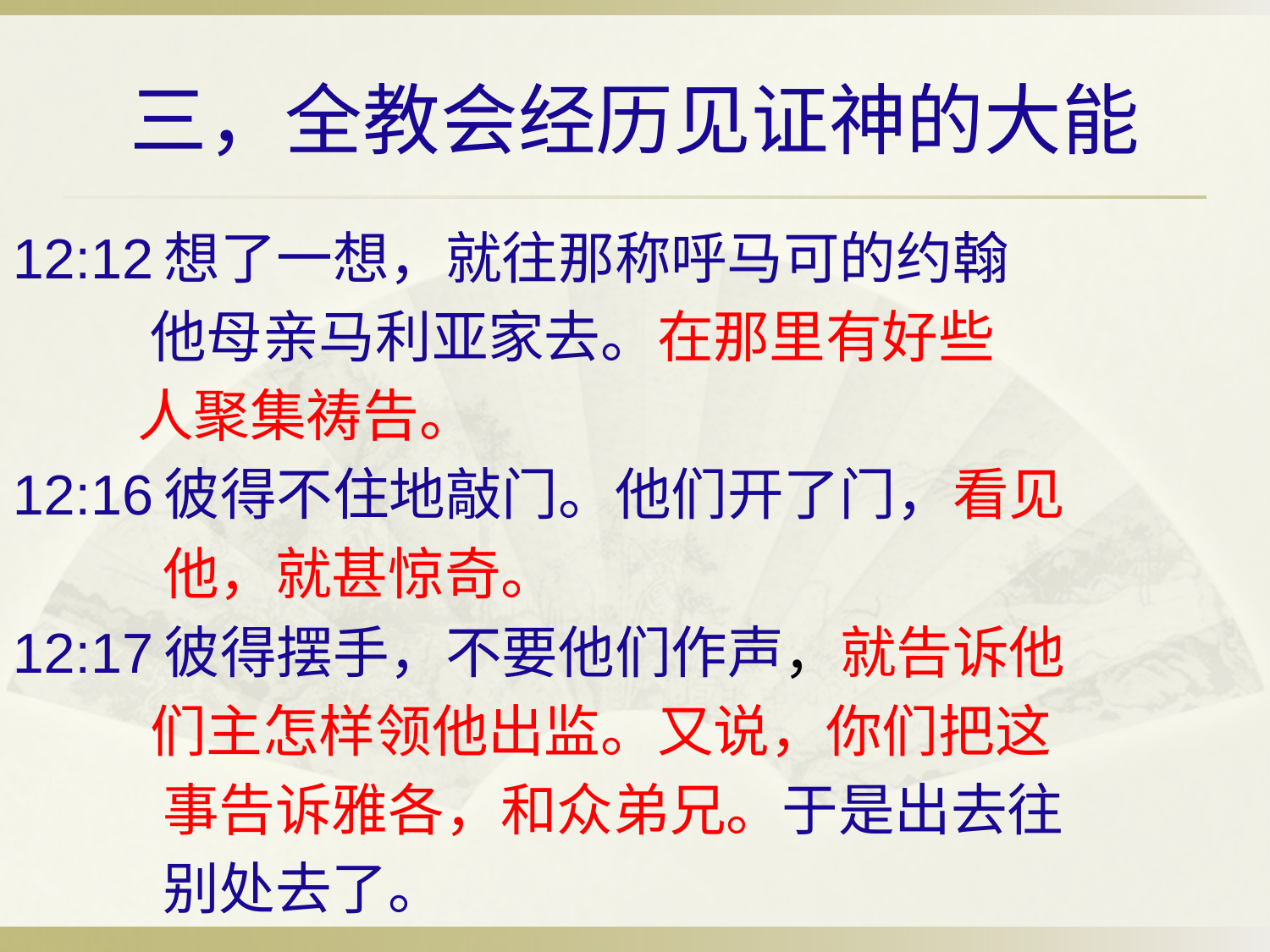

# 三，全教会经历见证神的大能
12:12想了一想，就往那称呼马可的约翰
          他母亲马利亚家去。在那里有好些
         人聚集祷告。
12:16彼得不住地敲门。他们开了门，看见
           他，就甚惊奇。
12:17彼得摆手，不要他们作声，就告诉他
          们主怎样领他出监。又说，你们把这
           事告诉雅各，和众弟兄。于是出去往
           别处去了。